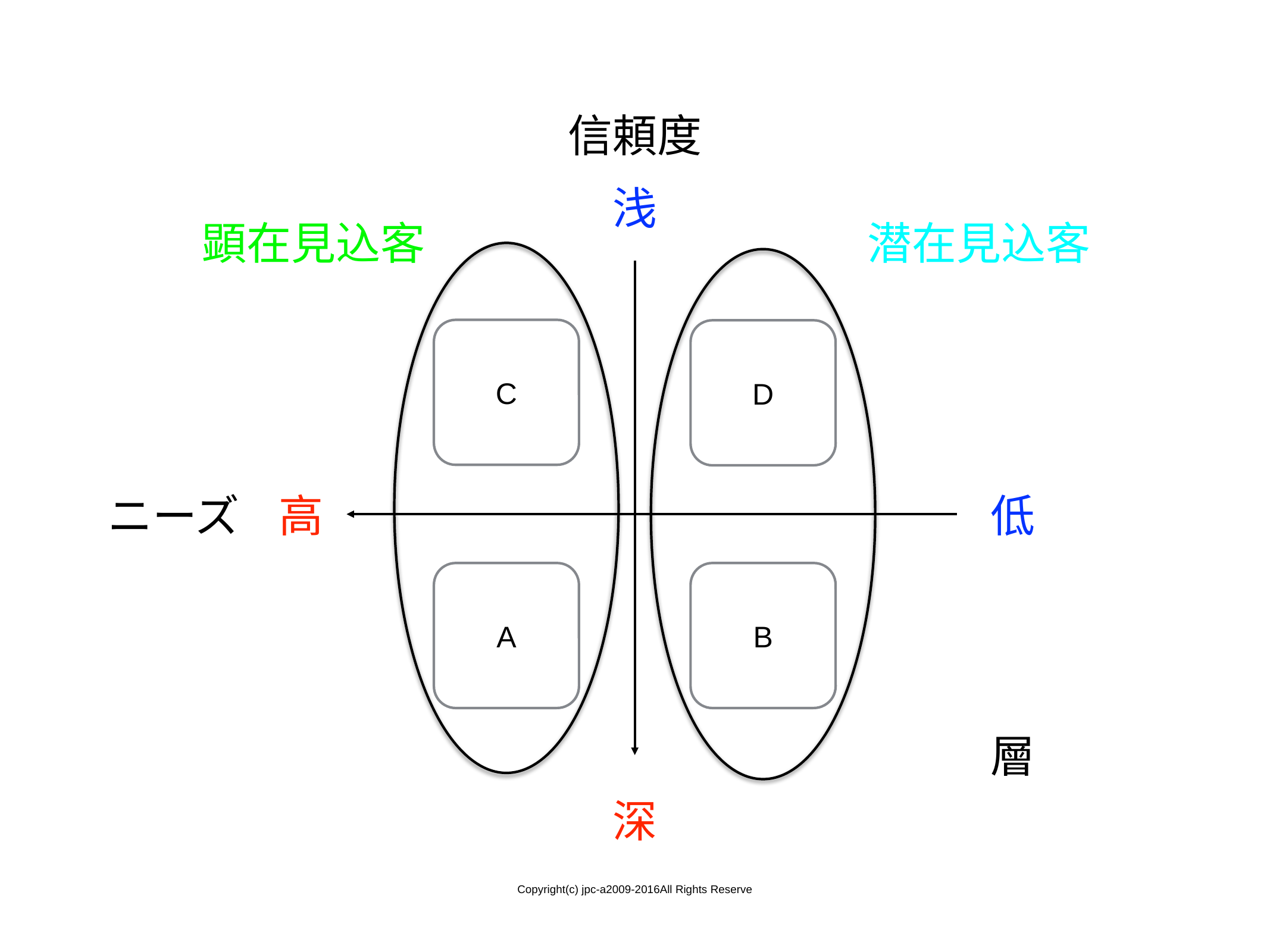

信頼度
浅
顕在見込客
潜在見込客

C
D
ニーズ
高
低

A
B
層
深
58